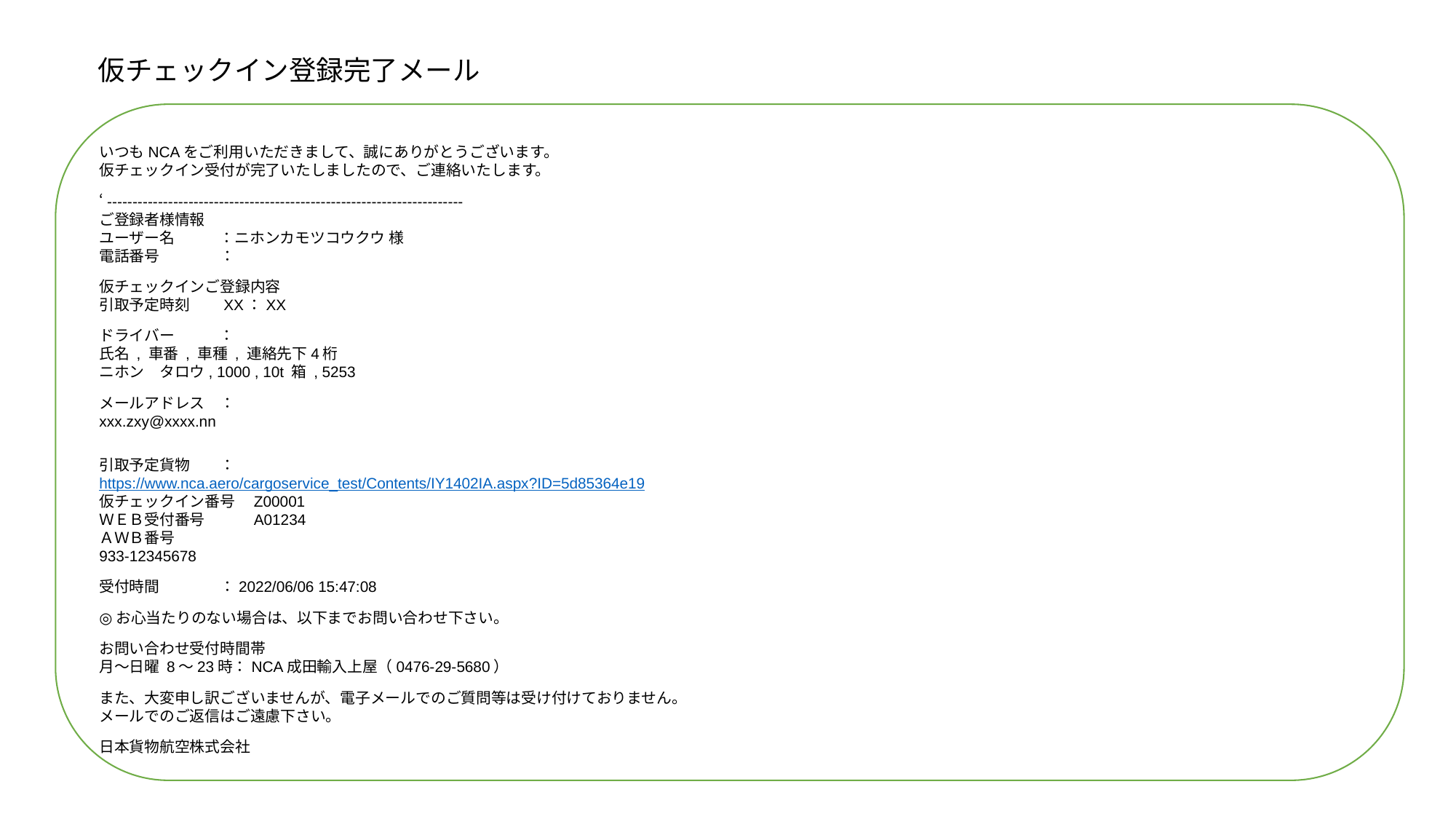

仮チェックイン登録完了メール
いつもNCAをご利用いただきまして、誠にありがとうございます。
仮チェックイン受付が完了いたしましたので、ご連絡いたします。
‘----------------------------------------------------------------------
ご登録者様情報
ユーザー名　　　：ニホンカモツコウクウ 様
電話番号　　　　：
仮チェックインご登録内容
引取予定時刻　　XX：XX
ドライバー　　　：
氏名 , 車番 , 車種 , 連絡先下4桁
ニホン　タロウ, 1000 , 10t 箱 , 5253
メールアドレス　：
xxx.zxy@xxxx.nn
引取予定貨物　　：
https://www.nca.aero/cargoservice_test/Contents/IY1402IA.aspx?ID=5d85364e19
仮チェックイン番号　Z00001
ＷＥＢ受付番号　　　A01234
ＡＷＢ番号
933-12345678
受付時間　　　　：2022/06/06 15:47:08
◎お心当たりのない場合は、以下までお問い合わせ下さい。
お問い合わせ受付時間帯
月～日曜 8～23時：NCA成田輸入上屋（0476-29-5680）
また、大変申し訳ございませんが、電子メールでのご質問等は受け付けておりません。
メールでのご返信はご遠慮下さい。
日本貨物航空株式会社